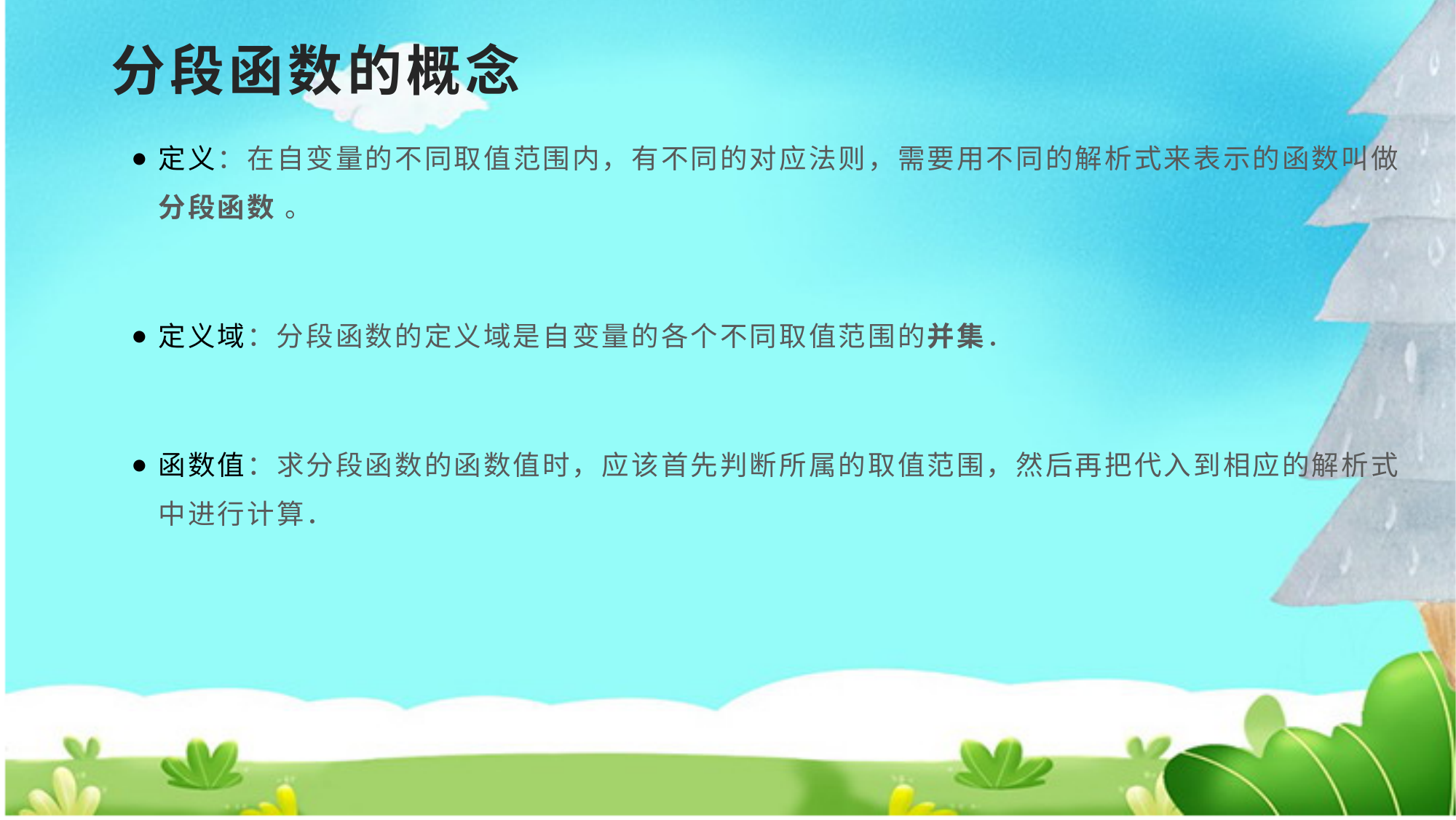

# 分段函数的概念
定义：在自变量的不同取值范围内，有不同的对应法则，需要用不同的解析式来表示的函数叫做分段函数 。

定义域：分段函数的定义域是自变量的各个不同取值范围的并集．

函数值：求分段函数的函数值时，应该首先判断所属的取值范围，然后再把代入到相应的解析式中进行计算．